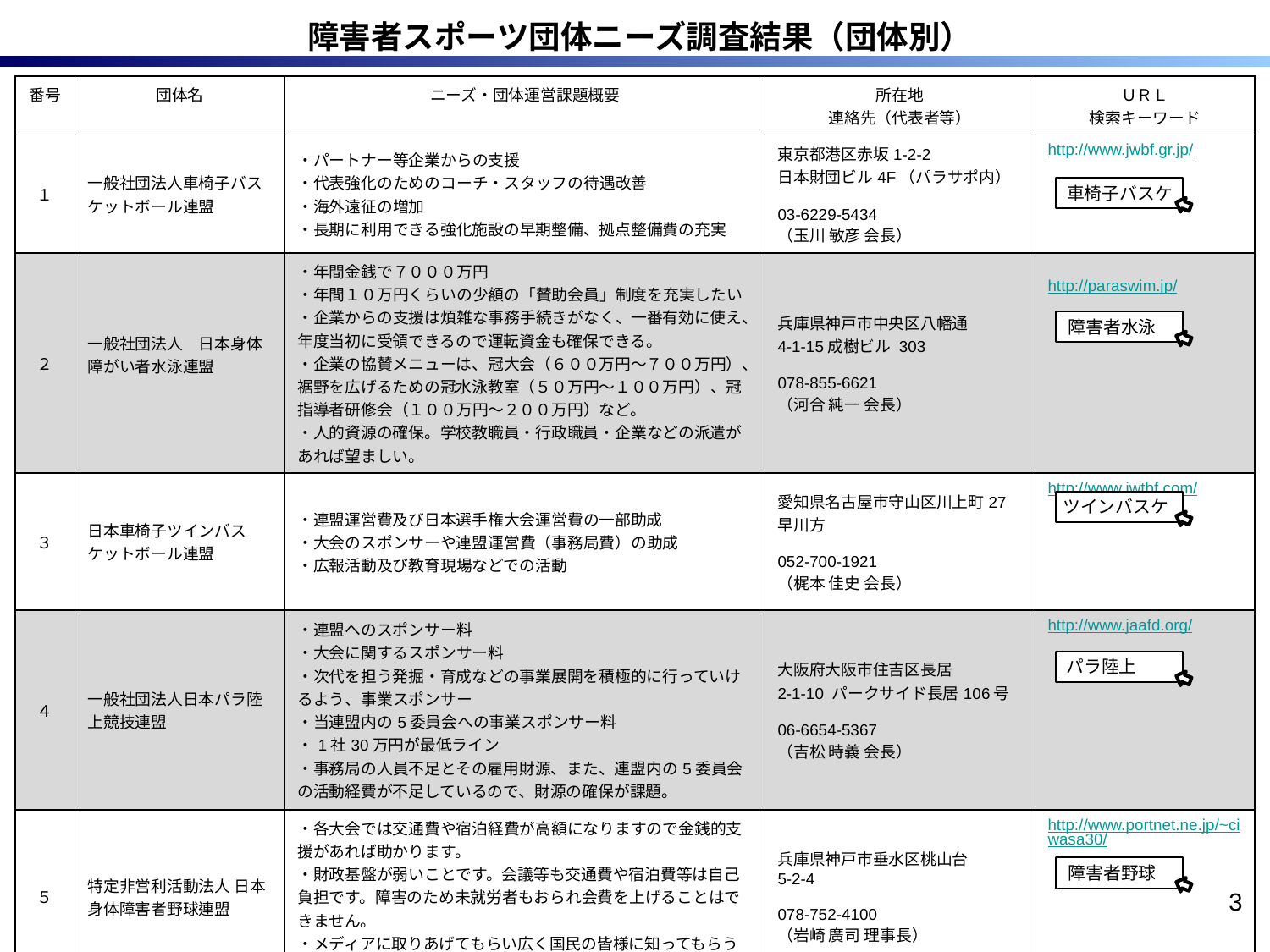

障害者スポーツ団体ニーズ調査結果（団体別）

| 番号 | 団体名 | ニーズ・団体運営課題概要 | 所在地 連絡先（代表者等） | ＵＲＬ 検索キーワード |
| --- | --- | --- | --- | --- |
| １ | 一般社団法人車椅子バスケットボール連盟 | ・パートナー等企業からの支援 ・代表強化のためのコーチ・スタッフの待遇改善 ・海外遠征の増加 ・長期に利用できる強化施設の早期整備、拠点整備費の充実 | 東京都港区赤坂1-2-2 日本財団ビル4F（パラサポ内） 03-6229-5434 （玉川 敏彦 会長） | http://www.jwbf.gr.jp/ |
| ２ | 一般社団法人　日本身体障がい者水泳連盟 | ・年間金銭で７０００万円 ・年間１０万円くらいの少額の「賛助会員」制度を充実したい ・企業からの支援は煩雑な事務手続きがなく、一番有効に使え、年度当初に受領できるので運転資金も確保できる。 ・企業の協賛メニューは、冠大会（６００万円～７００万円）、裾野を広げるための冠水泳教室（５０万円～１００万円）、冠指導者研修会（１００万円～２００万円）など。 ・人的資源の確保。学校教職員・行政職員・企業などの派遣があれば望ましい。 | 兵庫県神戸市中央区八幡通 4-1-15成樹ビル 303 078-855-6621 （河合 純一 会長） | http://paraswim.jp/ |
| ３ | 日本車椅子ツインバスケットボール連盟 | ・連盟運営費及び日本選手権大会運営費の一部助成 ・大会のスポンサーや連盟運営費（事務局費）の助成 ・広報活動及び教育現場などでの活動 | 愛知県名古屋市守山区川上町27早川方 052-700-1921 （梶本 佳史 会長） | http://www.jwtbf.com/ |
| ４ | 一般社団法人日本パラ陸上競技連盟 | ・連盟へのスポンサー料 ・大会に関するスポンサー料 ・次代を担う発掘・育成などの事業展開を積極的に行っていけるよう、事業スポンサー ・当連盟内の5委員会への事業スポンサー料 ・1社30万円が最低ライン ・事務局の人員不足とその雇用財源、また、連盟内の5委員会の活動経費が不足しているので、財源の確保が課題。 | 大阪府大阪市住吉区長居 2-1-10 パークサイド長居106号 06-6654-5367 （吉松 時義 会長） | http://www.jaafd.org/ |
| ５ | 特定非営利活動法人 日本身体障害者野球連盟 | ・各大会では交通費や宿泊経費が高額になりますので金銭的支援があれば助かります。 ・財政基盤が弱いことです。会議等も交通費や宿泊費等は自己負担です。障害のため未就労者もおられ会費を上げることはできません。 ・メディアに取りあげてもらい広く国民の皆様に知ってもらうこと。CM、東京パラでのエキシビョンなど。 | 兵庫県神戸市垂水区桃山台 5-2-4 078-752-4100 （岩崎 廣司 理事長） | http://www.portnet.ne.jp/~ciwasa30/ |
車椅子バスケ

障害者水泳

ツインバスケ

パラ陸上

障害者野球

3